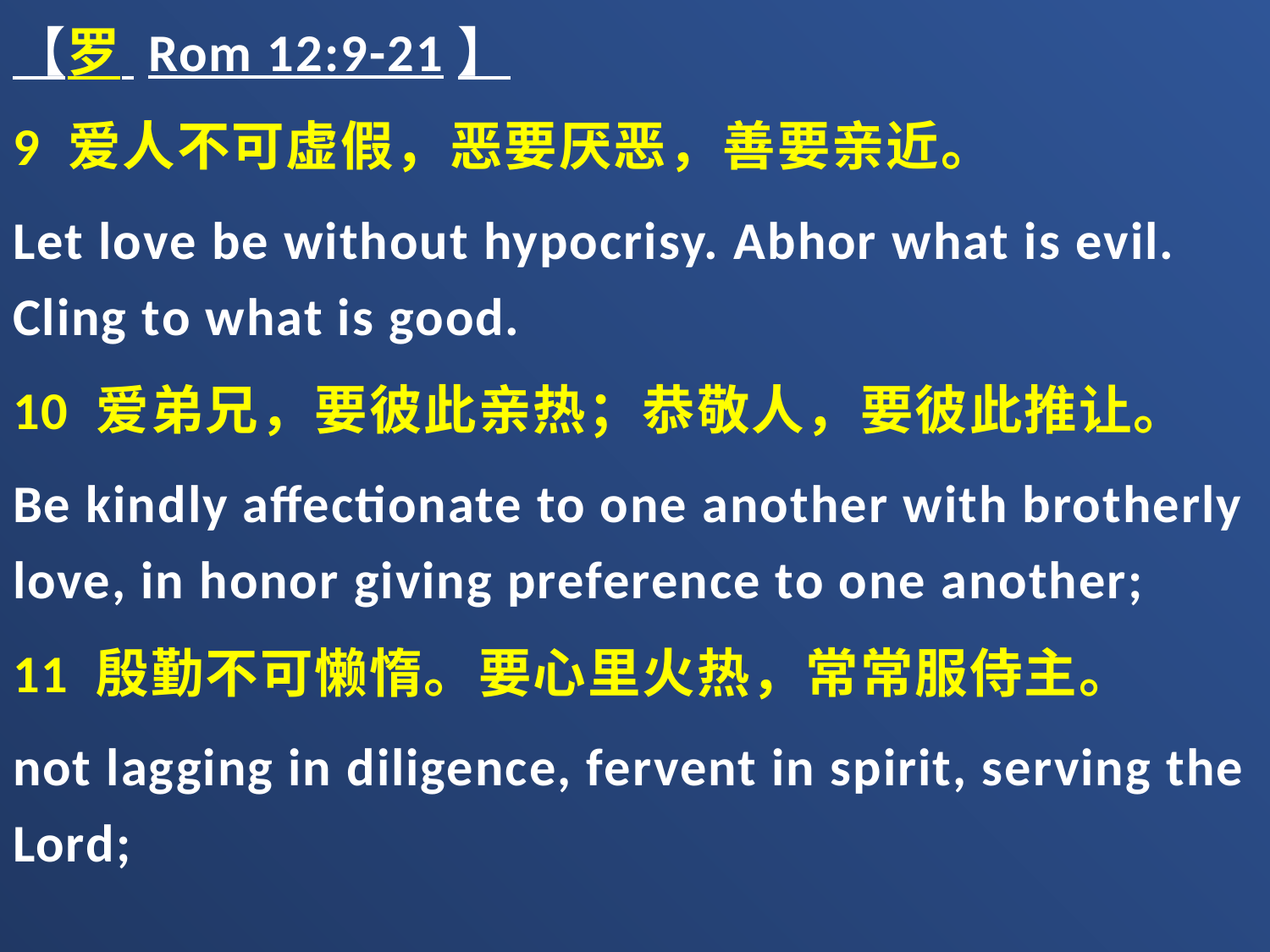

【罗 Rom 12:9-21】
9 爱人不可虚假，恶要厌恶，善要亲近。
Let love be without hypocrisy. Abhor what is evil. Cling to what is good.
10 爱弟兄，要彼此亲热；恭敬人，要彼此推让。
Be kindly affectionate to one another with brotherly love, in honor giving preference to one another;
11 殷勤不可懒惰。要心里火热，常常服侍主。
not lagging in diligence, fervent in spirit, serving the Lord;